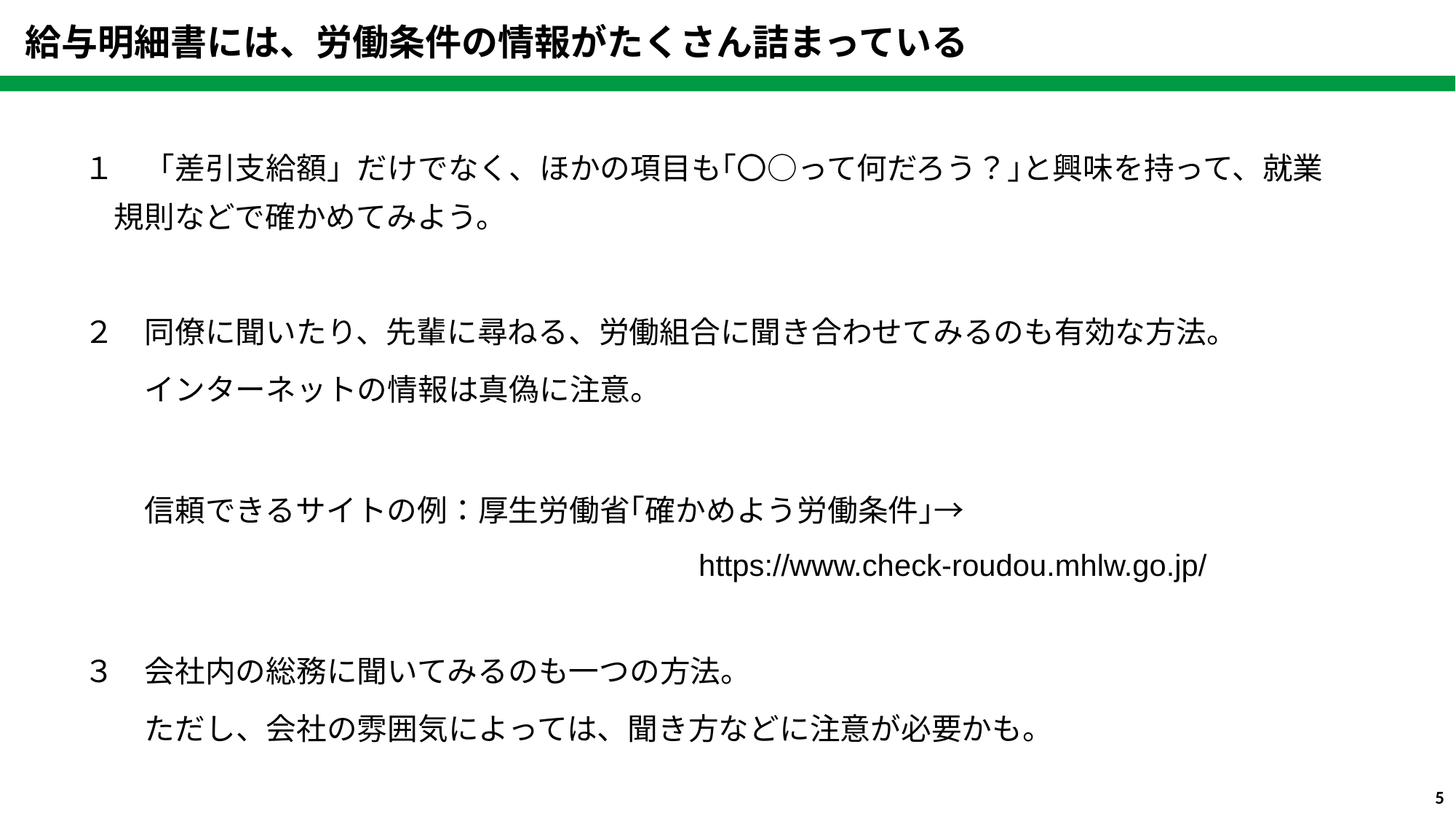

給与明細書には、労働条件の情報がたくさん詰まっている

１　「差引支給額」だけでなく、ほかの項目も｢〇○って何だろう？｣と興味を持って、就業規則などで確かめてみよう。

２　同僚に聞いたり、先輩に尋ねる、労働組合に聞き合わせてみるのも有効な方法。
　　インターネットの情報は真偽に注意。

　　信頼できるサイトの例：厚生労働省｢確かめよう労働条件｣→
　　　　　　　　　　　　　　　　　　　　https://www.check-roudou.mhlw.go.jp/

３　会社内の総務に聞いてみるのも一つの方法。
　　ただし、会社の雰囲気によっては、聞き方などに注意が必要かも。
5